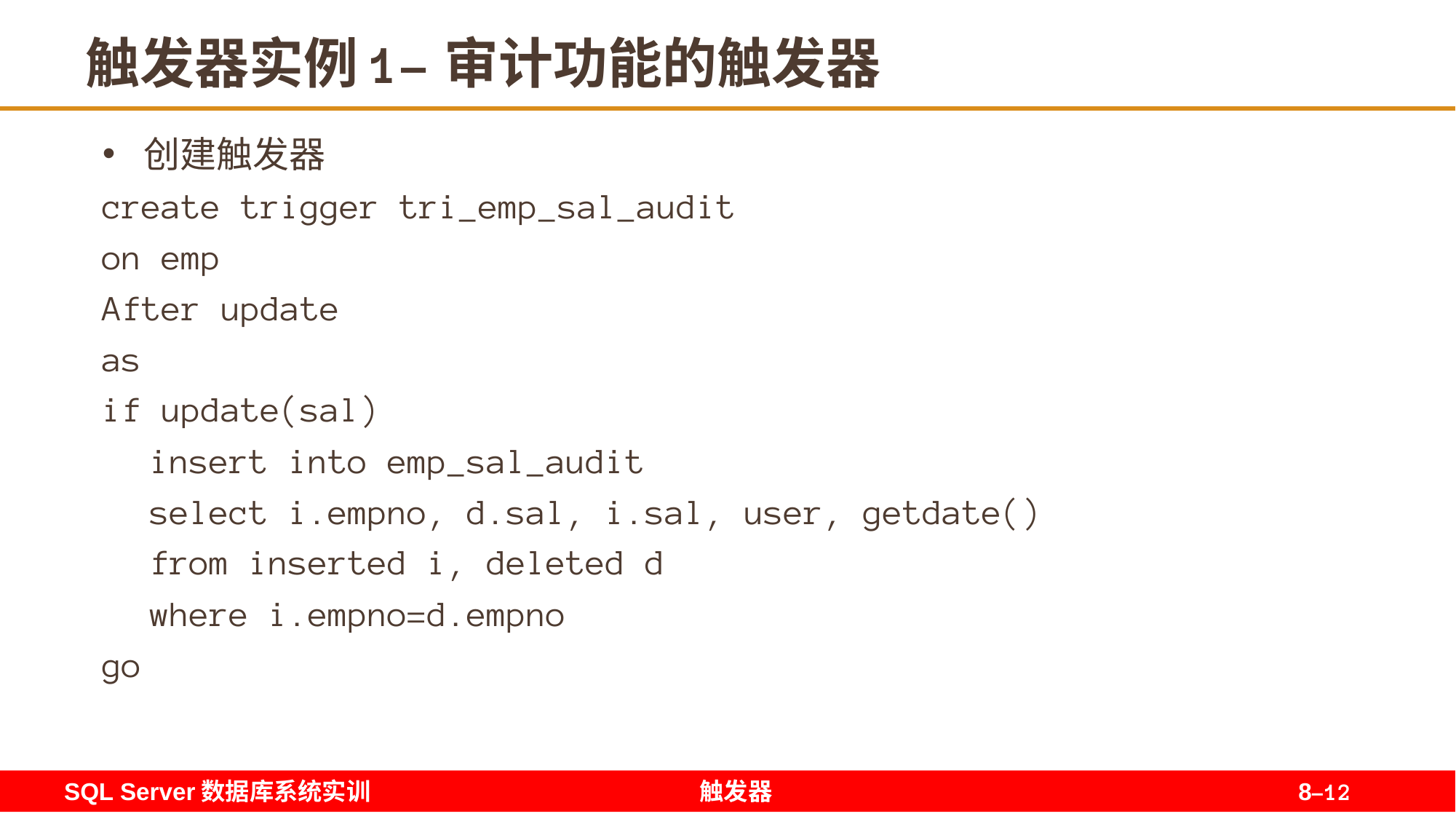

12
# 触发器实例1-审计功能的触发器
创建触发器
create trigger tri_emp_sal_audit
on emp
After update
as
if update(sal)
insert into emp_sal_audit
select i.empno, d.sal, i.sal, user, getdate()
from inserted i, deleted d
where i.empno=d.empno
go